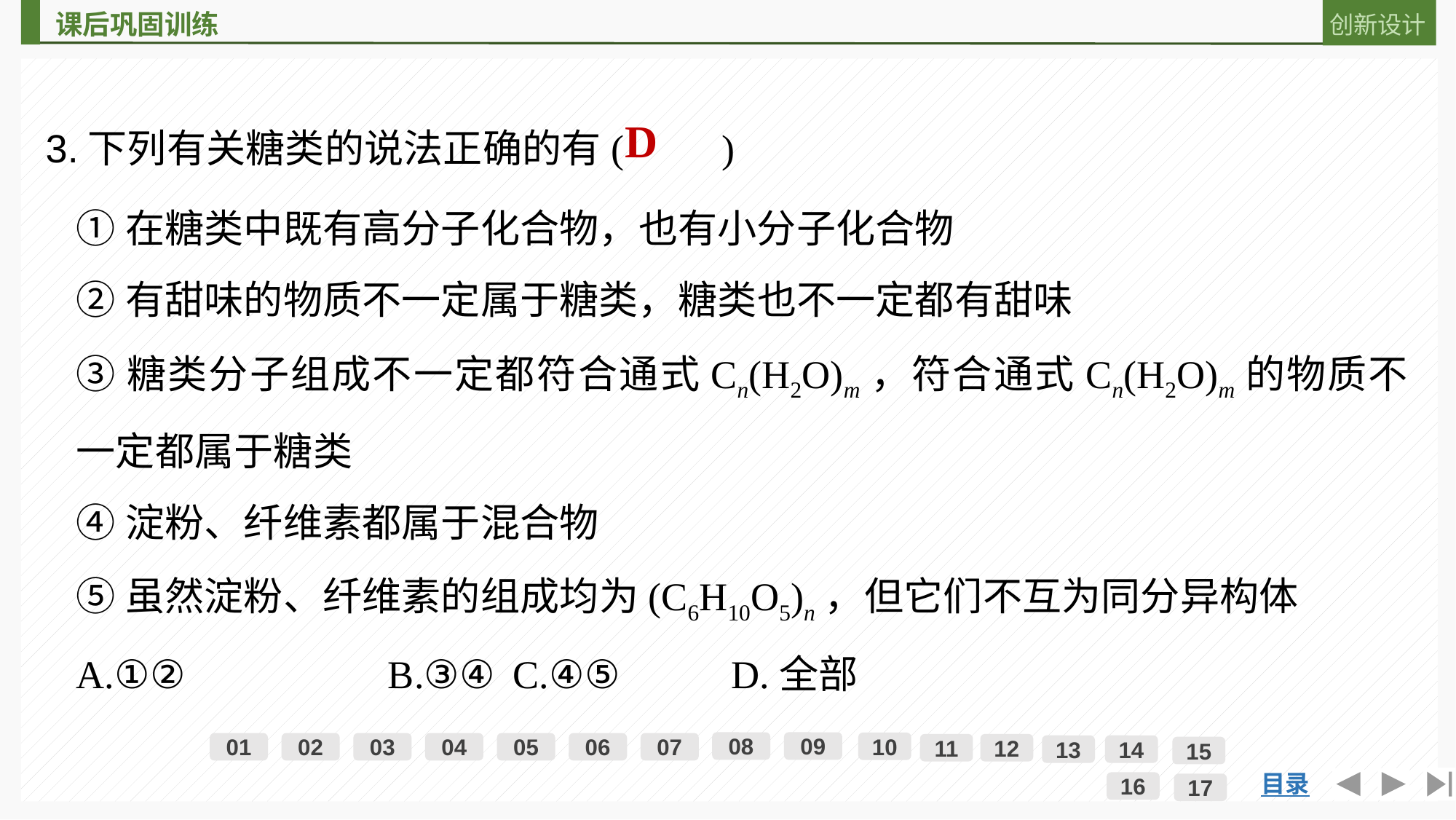

3.下列有关糖类的说法正确的有(　　)
D
①在糖类中既有高分子化合物，也有小分子化合物
②有甜味的物质不一定属于糖类，糖类也不一定都有甜味
③糖类分子组成不一定都符合通式Cn(H2O)m，符合通式Cn(H2O)m的物质不一定都属于糖类
④淀粉、纤维素都属于混合物
⑤虽然淀粉、纤维素的组成均为(C6H10O5)n，但它们不互为同分异构体
A.①②  	B.③④	C.④⑤  	D.全部